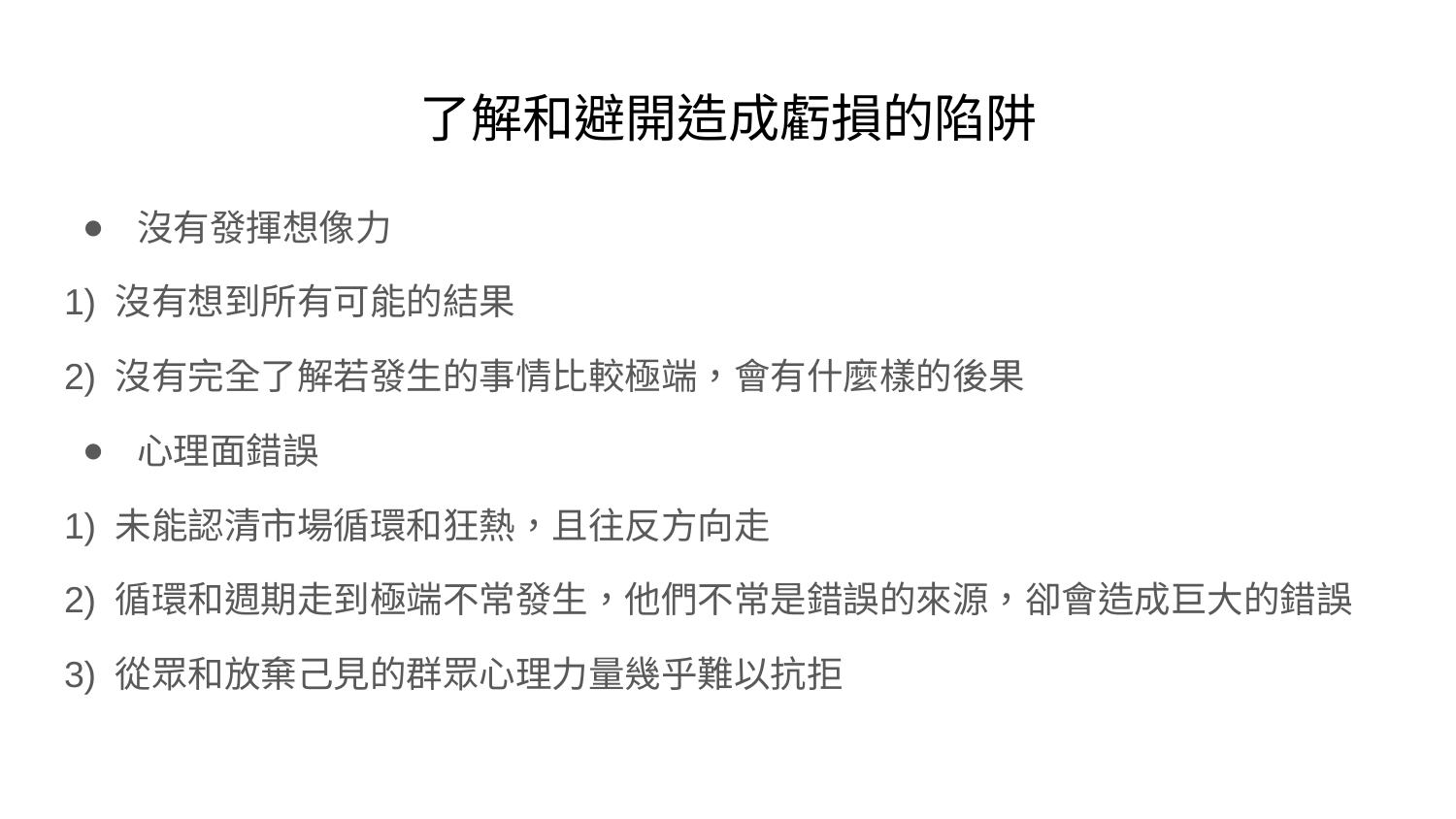

# 了解和避開造成虧損的陷阱
沒有發揮想像力
1) 沒有想到所有可能的結果
2) 沒有完全了解若發生的事情比較極端，會有什麼樣的後果
心理面錯誤
1) 未能認清市場循環和狂熱，且往反方向走
2) 循環和週期走到極端不常發生，他們不常是錯誤的來源，卻會造成巨大的錯誤
3) 從眾和放棄己見的群眾心理力量幾乎難以抗拒